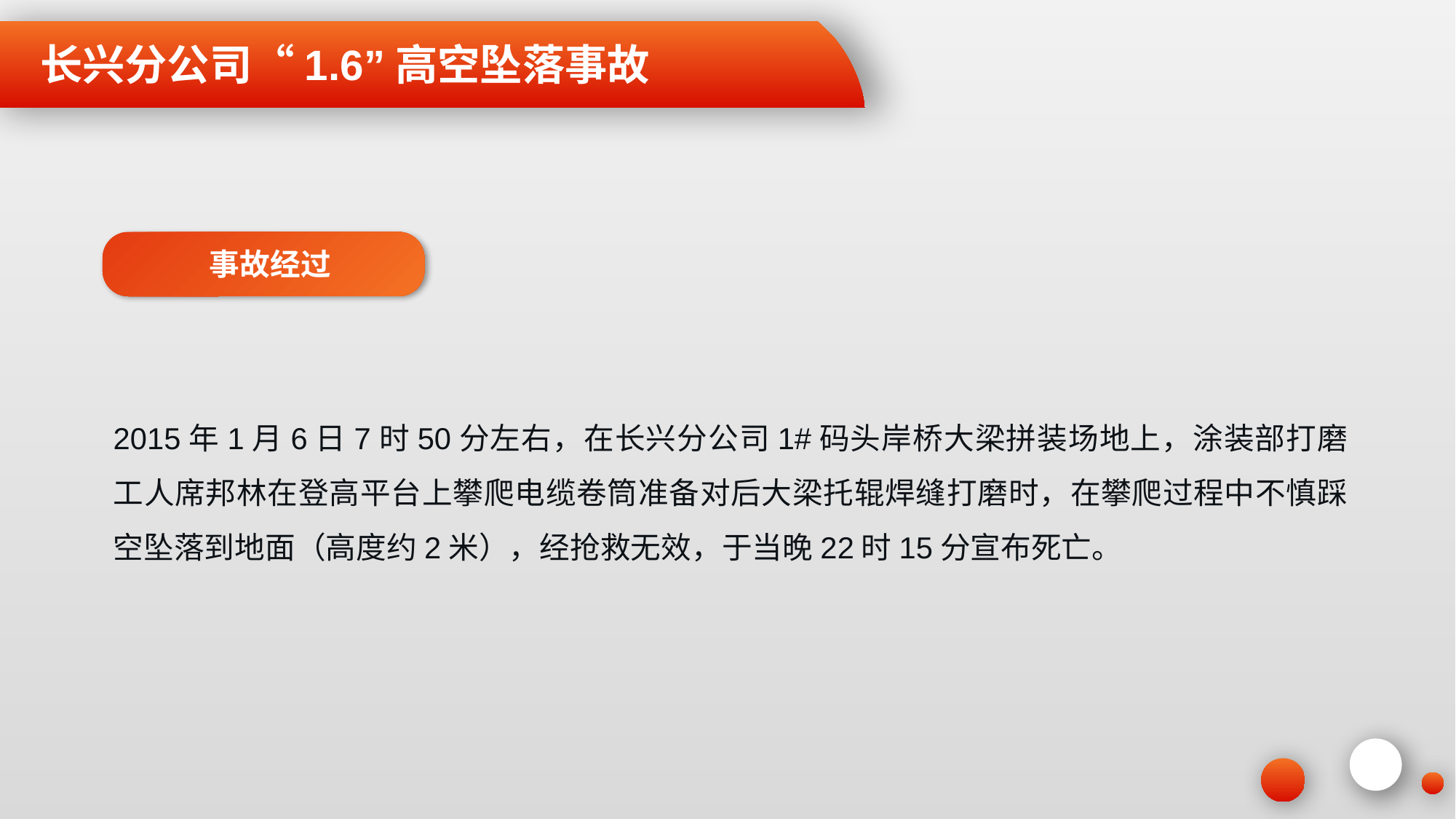

长兴分公司“1.6”高空坠落事故

事故经过
2015年1月6日7时50分左右，在长兴分公司1#码头岸桥大梁拼装场地上，涂装部打磨工人席邦林在登高平台上攀爬电缆卷筒准备对后大梁托辊焊缝打磨时，在攀爬过程中不慎踩空坠落到地面（高度约2米），经抢救无效，于当晚22时15分宣布死亡。